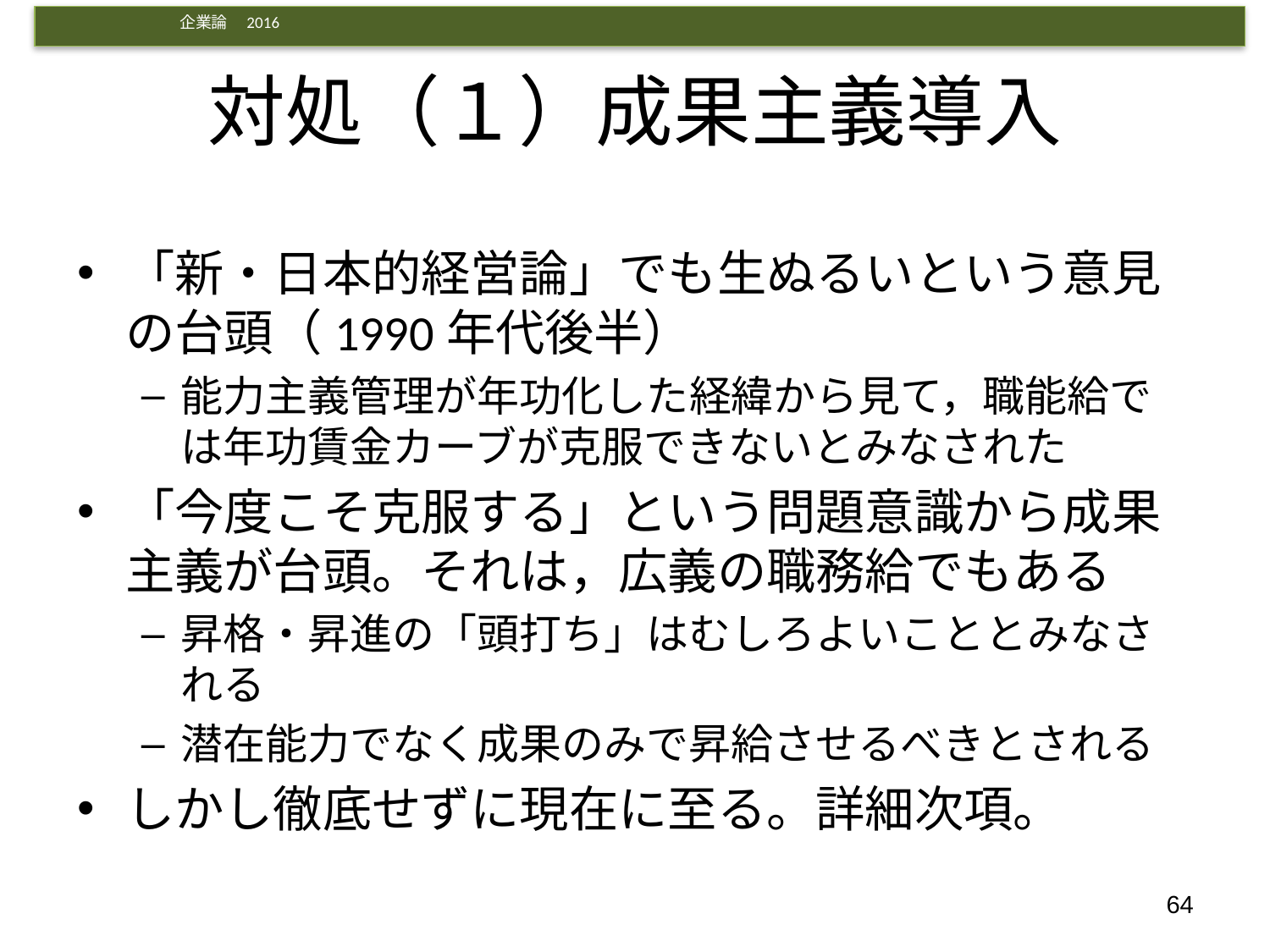

# 対処（１）成果主義導入
「新・日本的経営論」でも生ぬるいという意見の台頭（1990年代後半）
能力主義管理が年功化した経緯から見て，職能給では年功賃金カーブが克服できないとみなされた
「今度こそ克服する」という問題意識から成果主義が台頭。それは，広義の職務給でもある
昇格・昇進の「頭打ち」はむしろよいこととみなされる
潜在能力でなく成果のみで昇給させるべきとされる
しかし徹底せずに現在に至る。詳細次項。

64